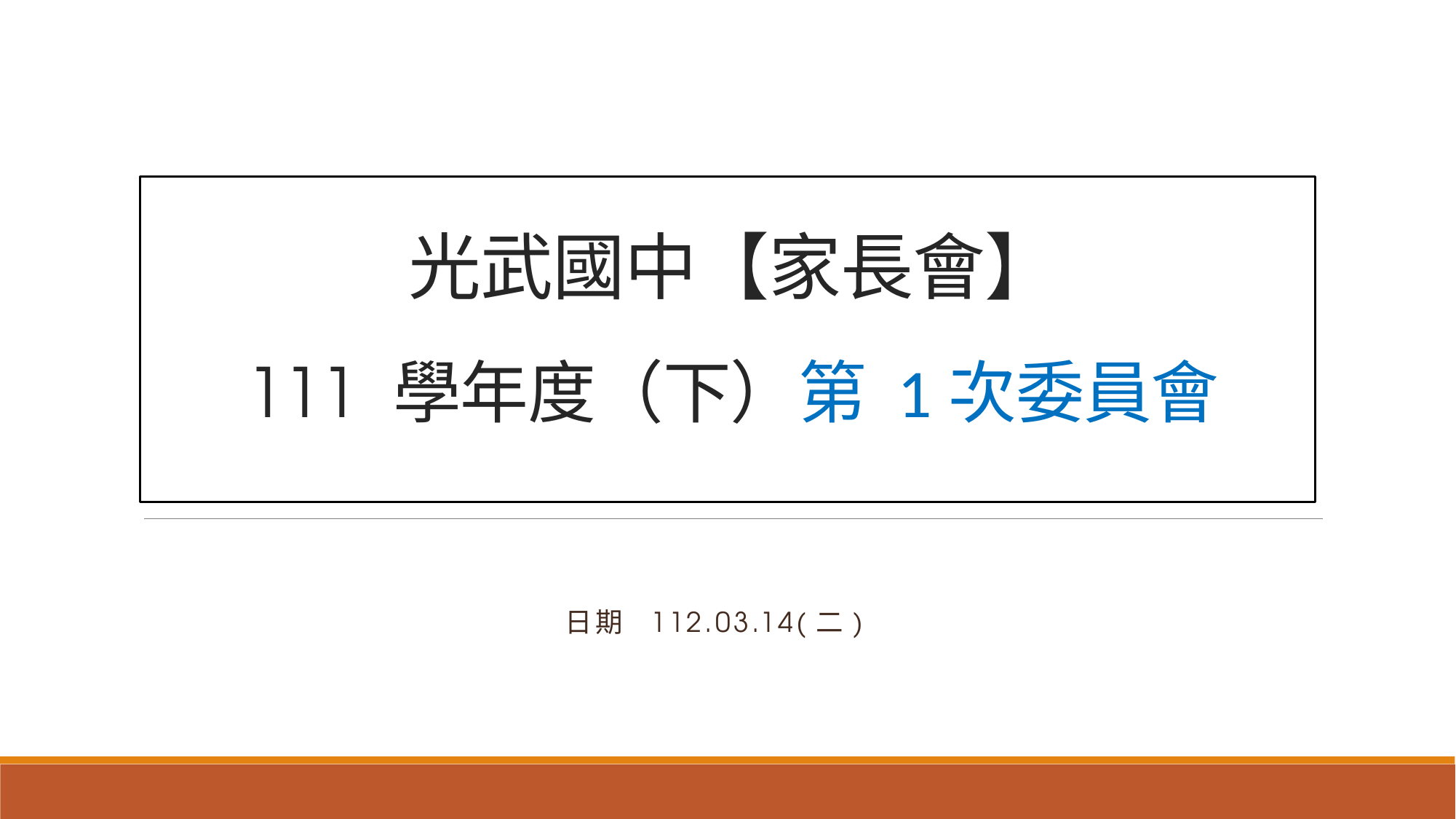

# 光武國中【家長會】 111 學年度（下）第 1次委員會
 日期  112.03.14(二)